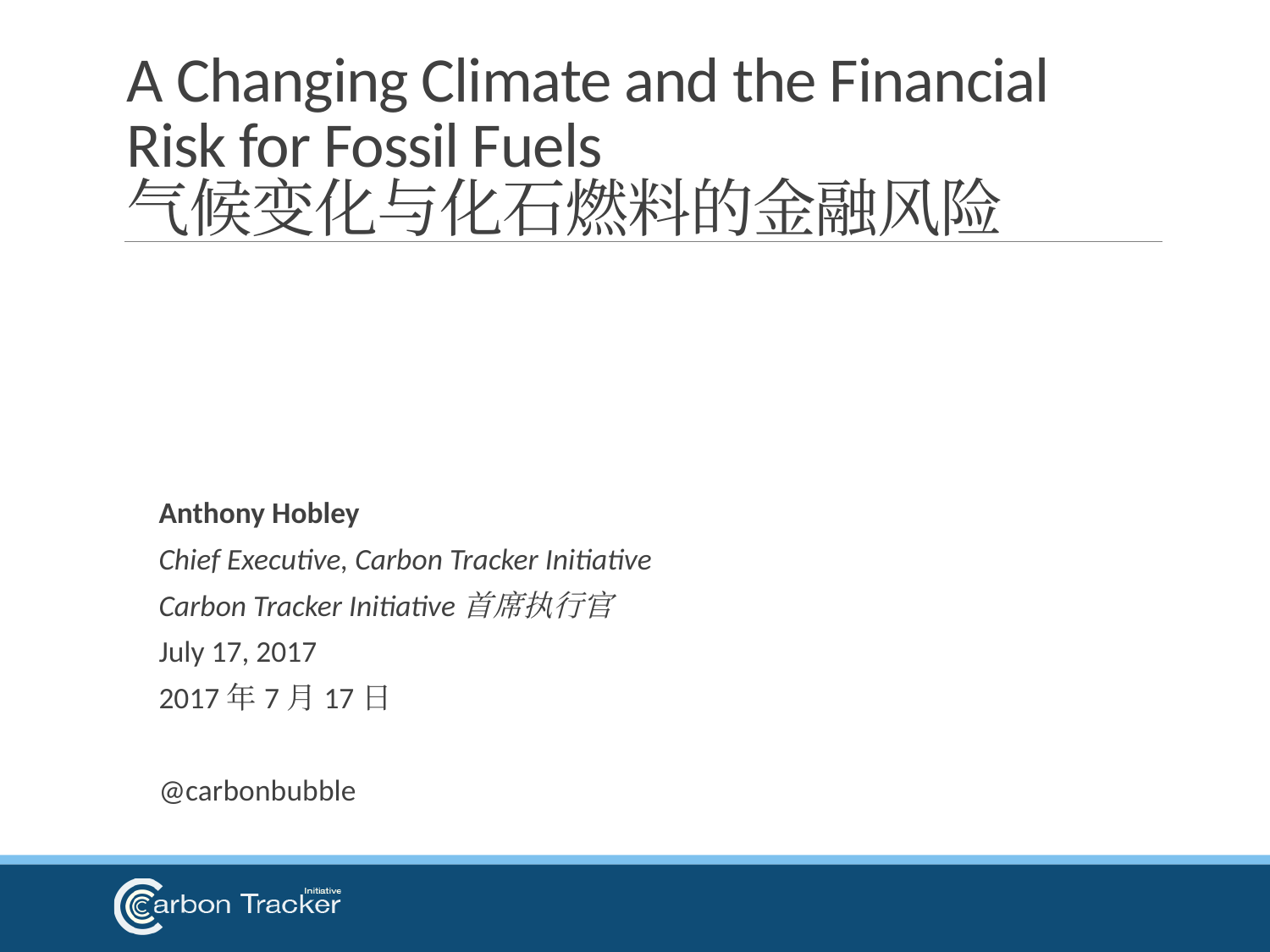

# A Changing Climate and the Financial Risk for Fossil Fuels 气候变化与化石燃料的金融风险
Anthony Hobley
Chief Executive, Carbon Tracker Initiative
Carbon Tracker Initiative首席执行官
July 17, 2017
2017年7月17日

@carbonbubble